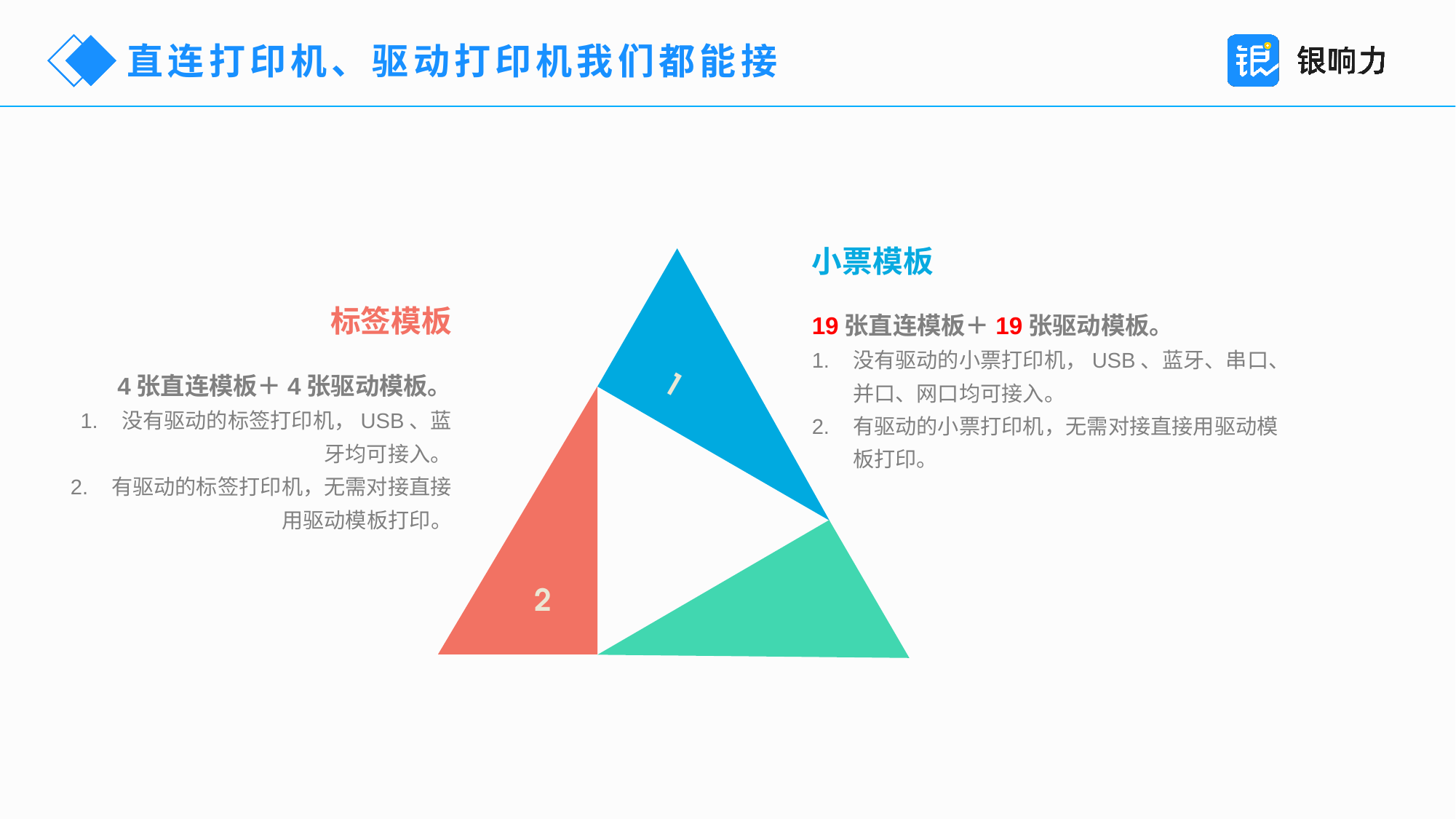

直连打印机、驱动打印机我们都能接
小票模板
标签模板
19张直连模板＋19张驱动模板。
没有驱动的小票打印机，USB、蓝牙、串口、并口、网口均可接入。
有驱动的小票打印机，无需对接直接用驱动模板打印。

1
4张直连模板＋4张驱动模板。
没有驱动的标签打印机，USB、蓝牙均可接入。
有驱动的标签打印机，无需对接直接用驱动模板打印。

2

3